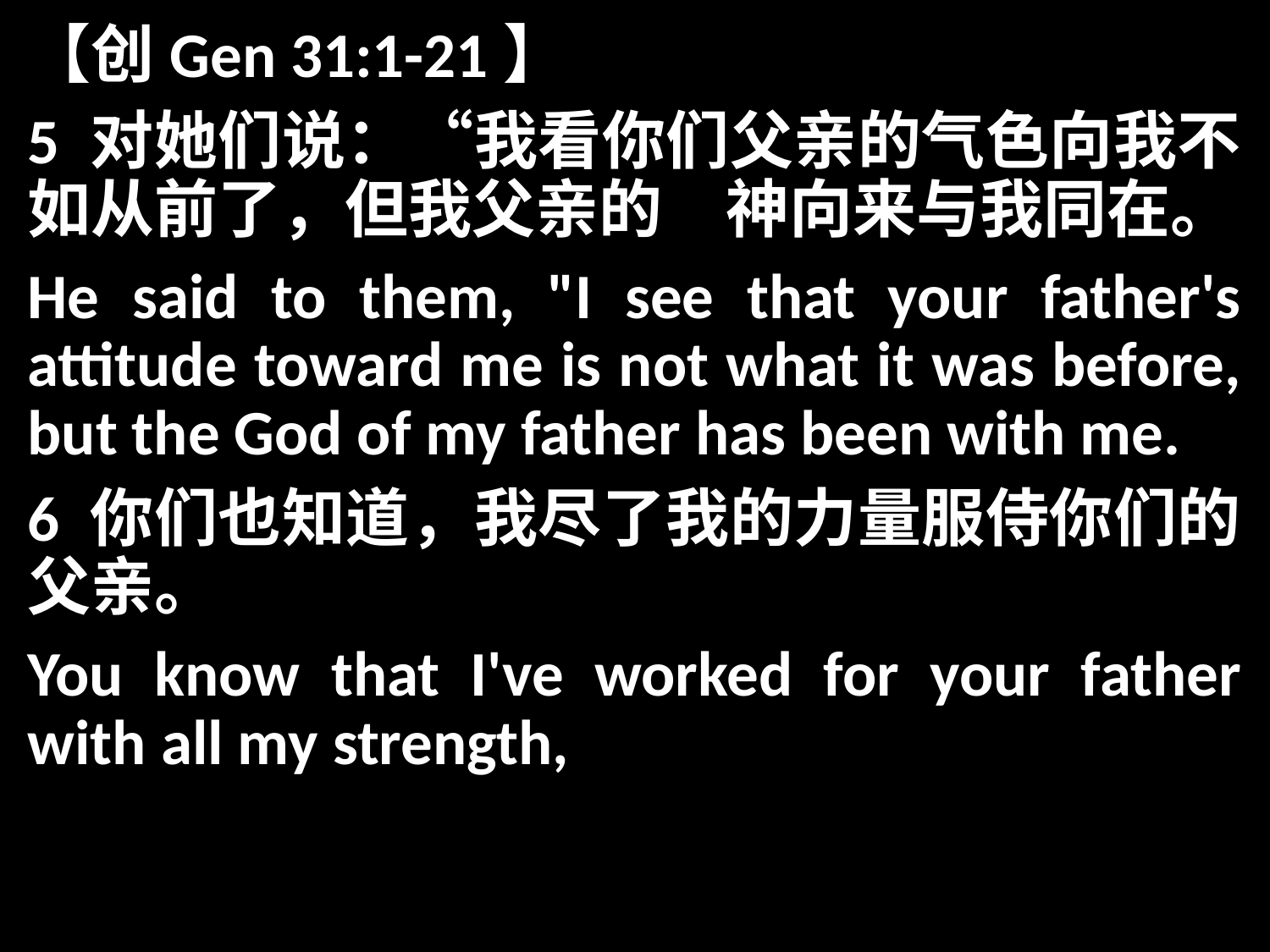

【创Gen 31:1-21】
5 对她们说：“我看你们父亲的气色向我不如从前了，但我父亲的　神向来与我同在。
He said to them, "I see that your father's attitude toward me is not what it was before, but the God of my father has been with me.
6 你们也知道，我尽了我的力量服侍你们的父亲。
You know that I've worked for your father with all my strength,